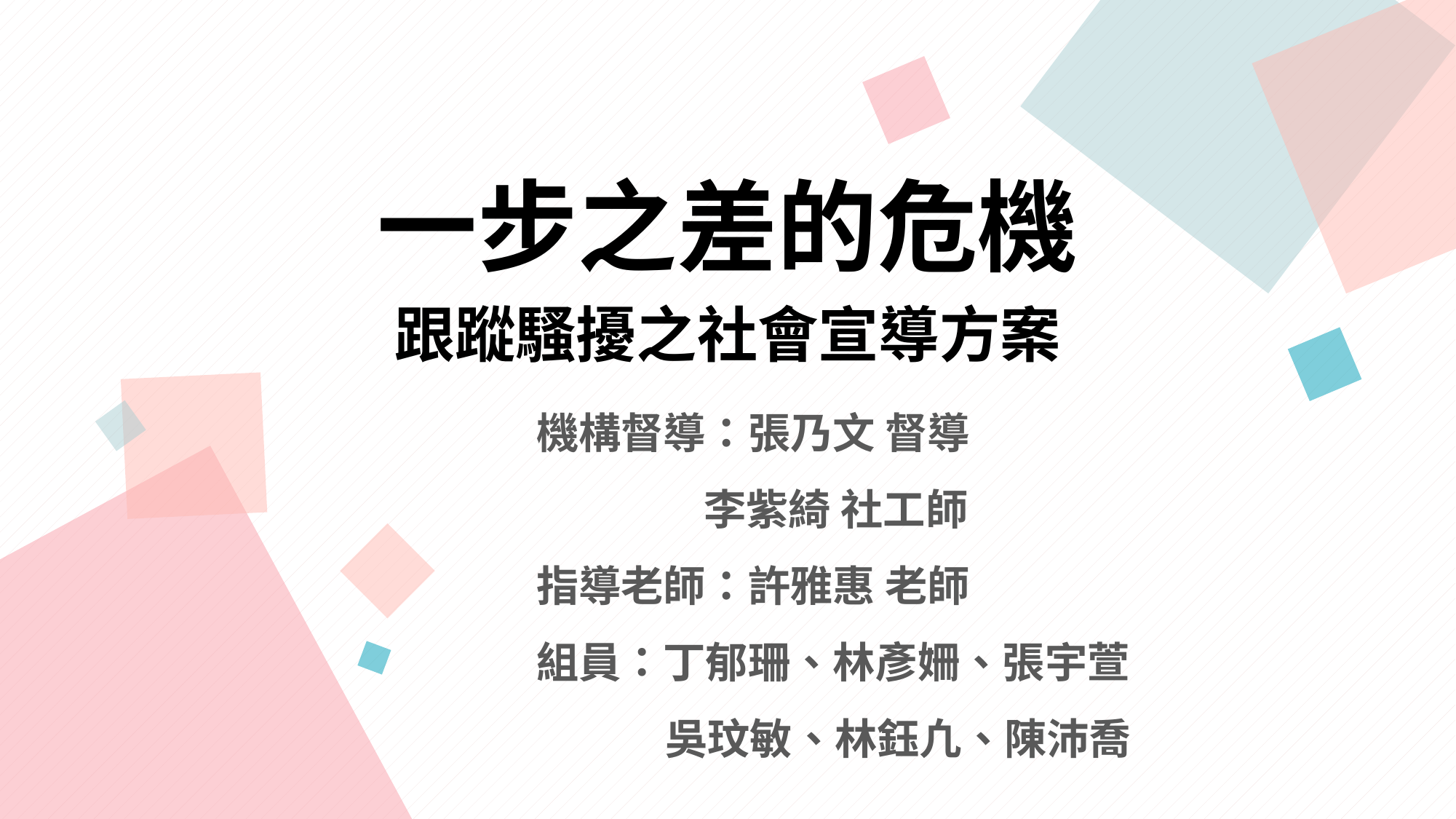

一步之差的危機
跟蹤騷擾之社會宣導方案
機構督導：張乃文 督導
 	     李紫綺 社工師
指導老師：許雅惠 老師
組員：丁郁珊、林彥姍、張宇萱
	 吳玟敏、林鈺凢、陳沛喬